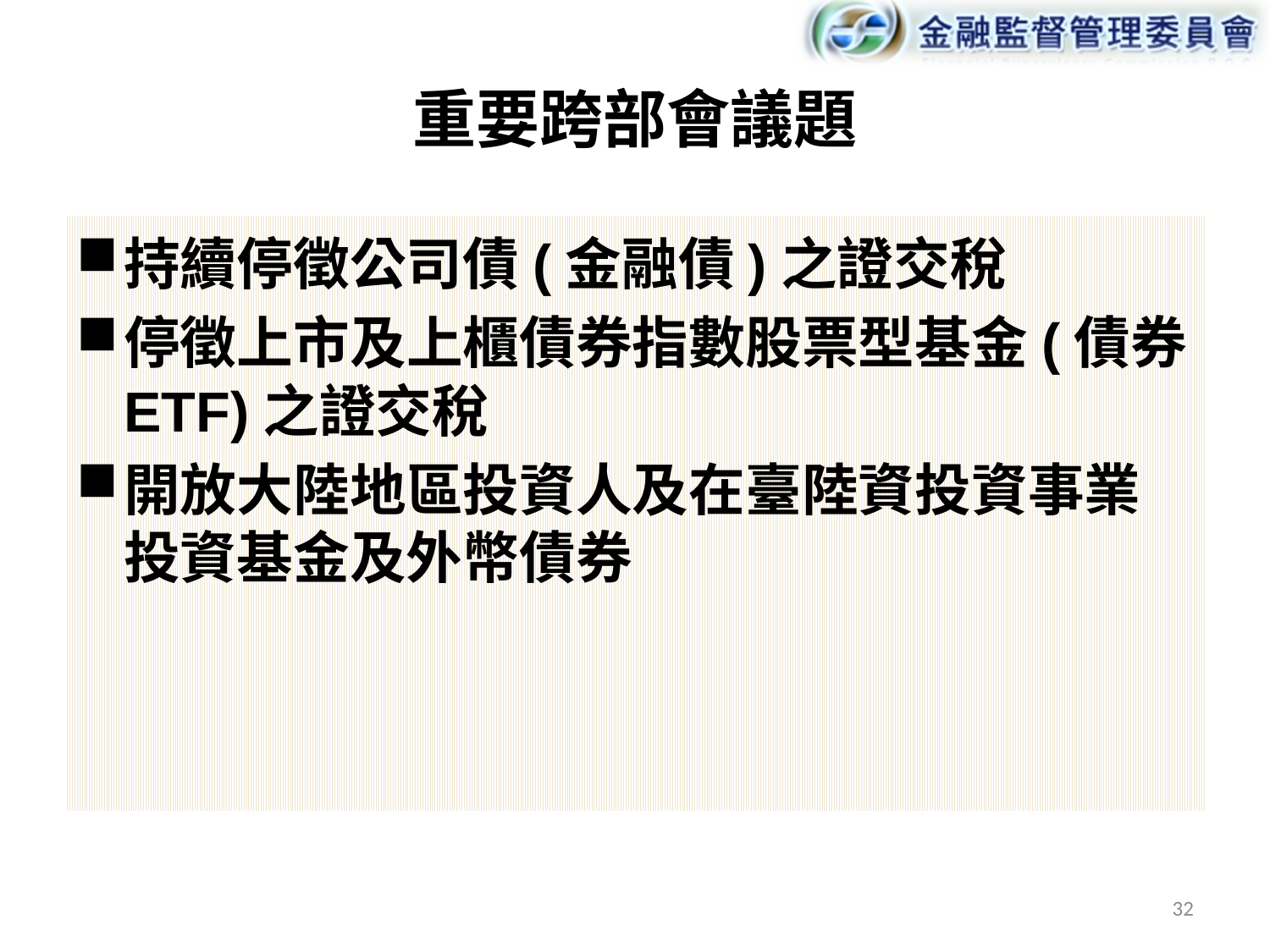

# 重要跨部會議題

持續停徵公司債(金融債)之證交稅
停徵上市及上櫃債券指數股票型基金(債券ETF)之證交稅
開放大陸地區投資人及在臺陸資投資事業投資基金及外幣債券

32